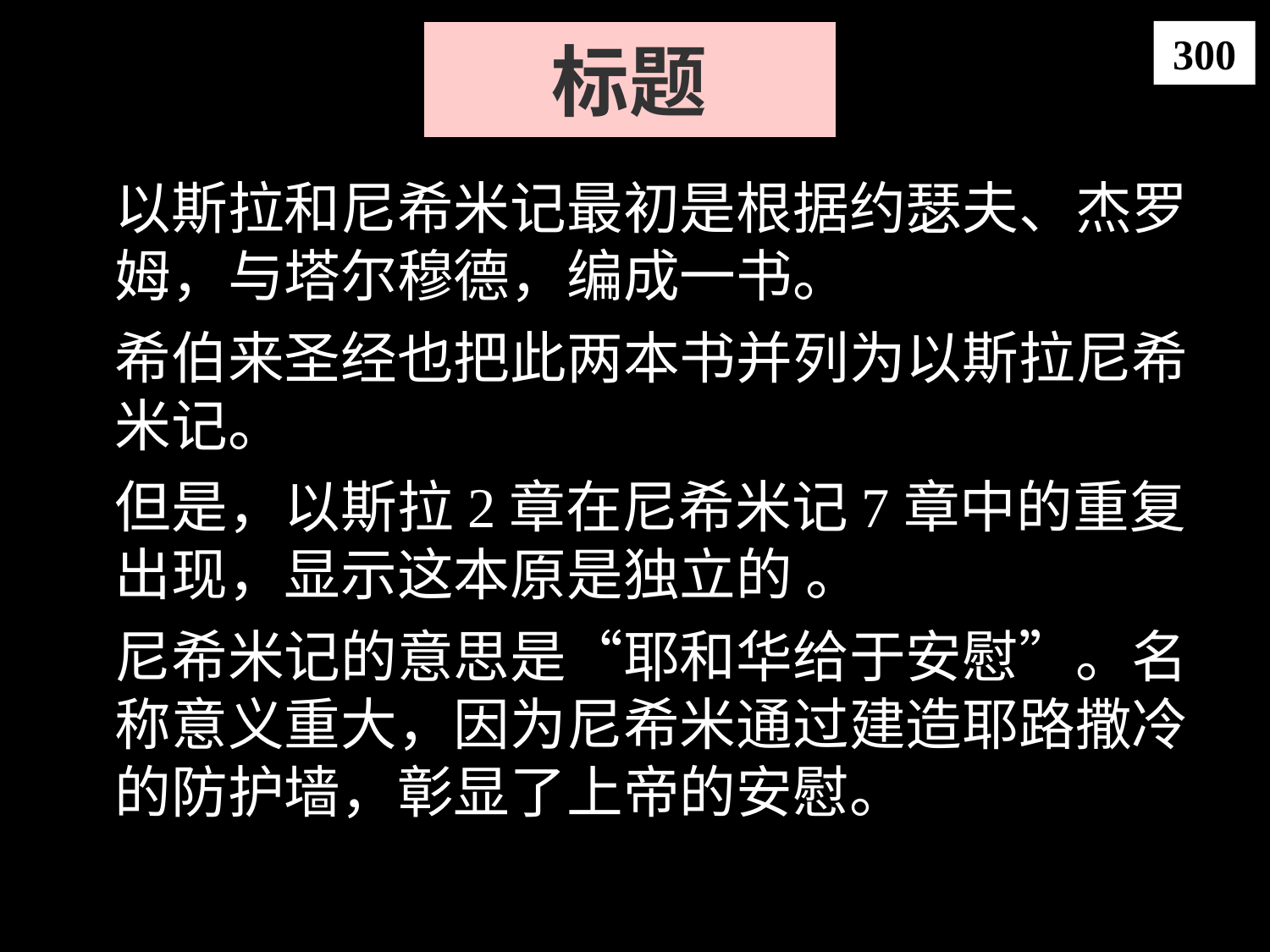

标题
300
以斯拉和尼希米记最初是根据约瑟夫、杰罗姆，与塔尔穆德，编成一书。
希伯来圣经也把此两本书并列为以斯拉尼希米记。
但是，以斯拉2章在尼希米记7章中的重复出现，显示这本原是独立的 。
尼希米记的意思是“耶和华给于安慰”。名称意义重大，因为尼希米通过建造耶路撒冷的防护墙，彰显了上帝的安慰。